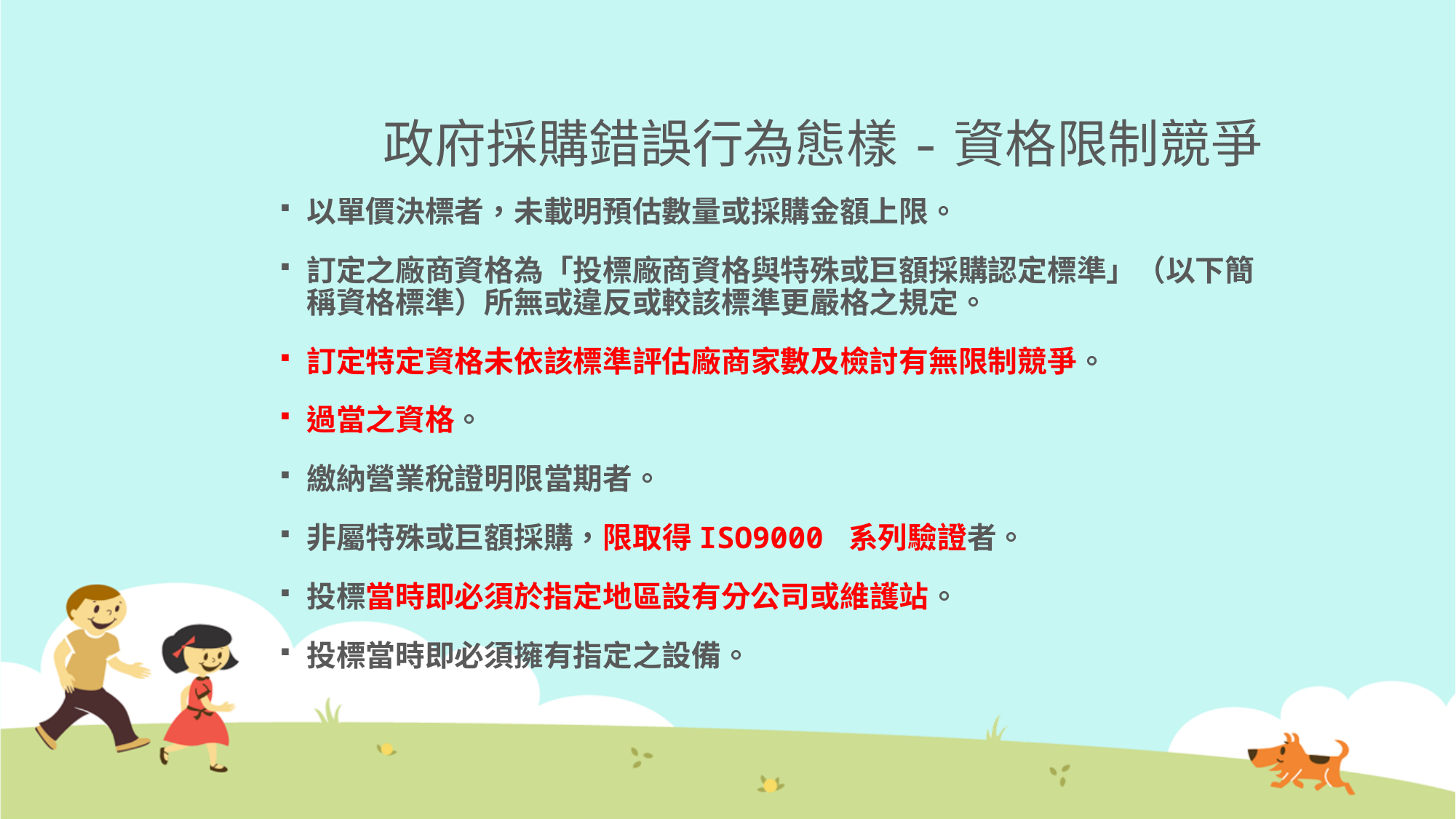

# 政府採購錯誤行為態樣-資格限制競爭
以單價決標者，未載明預估數量或採購金額上限。
訂定之廠商資格為「投標廠商資格與特殊或巨額採購認定標準」（以下簡稱資格標準）所無或違反或較該標準更嚴格之規定。
訂定特定資格未依該標準評估廠商家數及檢討有無限制競爭。
過當之資格。
繳納營業稅證明限當期者。
非屬特殊或巨額採購，限取得ISO9000 系列驗證者。
投標當時即必須於指定地區設有分公司或維護站。
投標當時即必須擁有指定之設備。